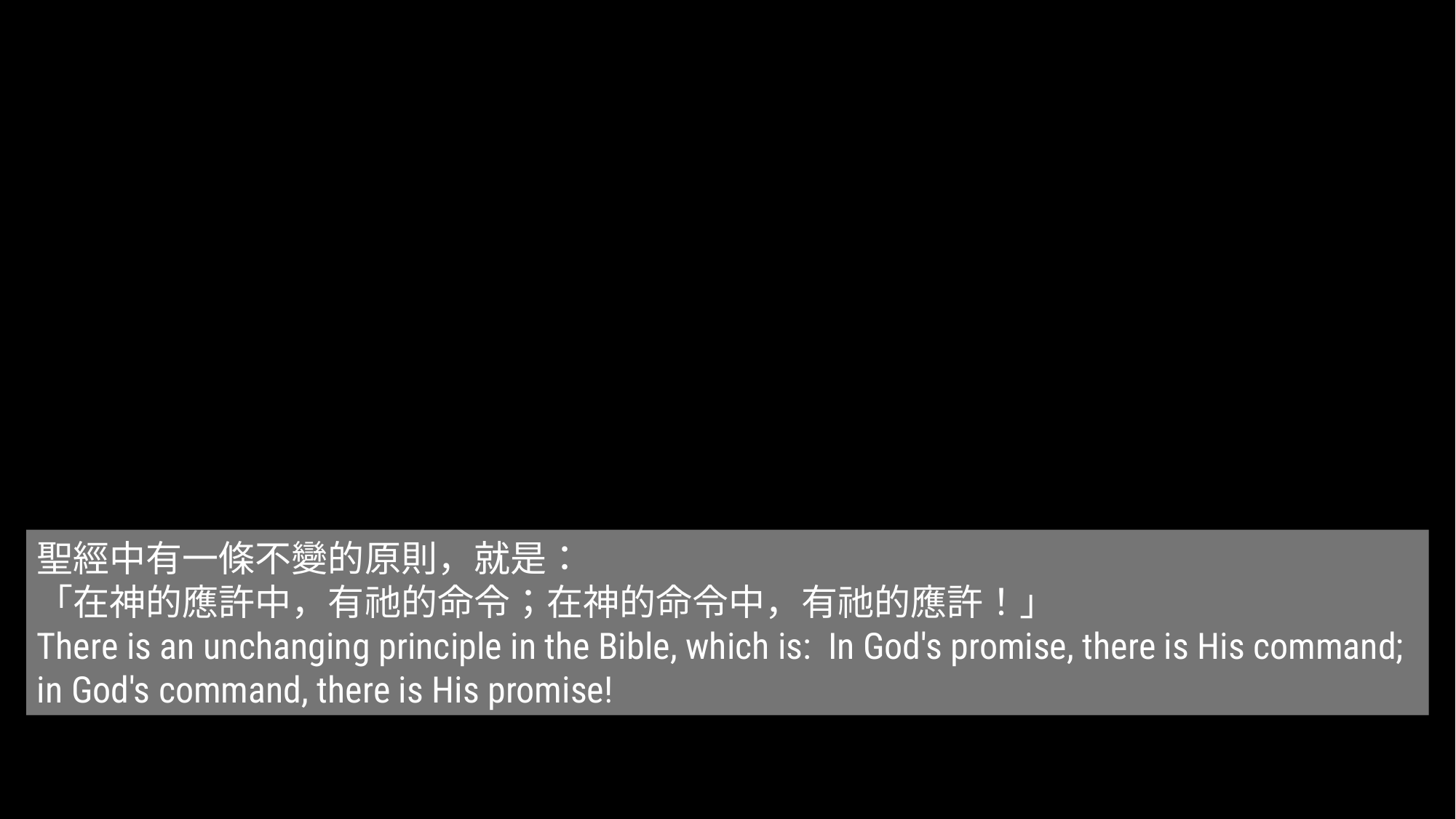

聖經中有一條不變的原則，就是：
「在神的應許中，有祂的命令；在神的命令中，有祂的應許！」
There is an unchanging principle in the Bible, which is:  In God's promise, there is His command; in God's command, there is His promise!